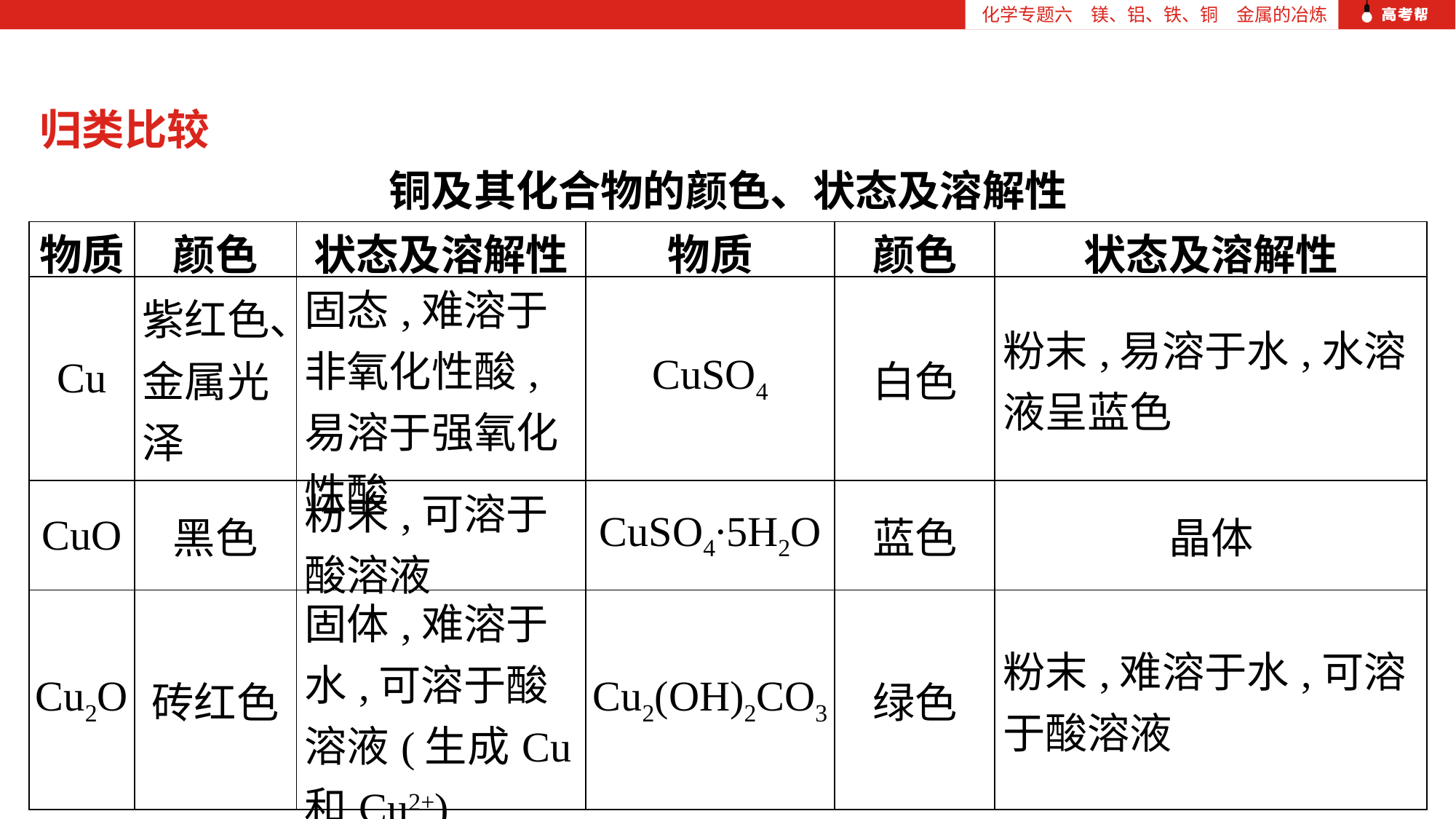

化学专题六　镁、铝、铁、铜　金属的冶炼

归类比较
铜及其化合物的颜色、状态及溶解性
| 物质 | 颜色 | 状态及溶解性 | 物质 | 颜色 | 状态及溶解性 |
| --- | --- | --- | --- | --- | --- |
| Cu | 紫红色、金属光泽 | 固态,难溶于非氧化性酸,易溶于强氧化性酸 | CuSO4 | 白色 | 粉末,易溶于水,水溶液呈蓝色 |
| CuO | 黑色 | 粉末,可溶于酸溶液 | CuSO4∙5H2O | 蓝色 | 晶体 |
| Cu2O | 砖红色 | 固体,难溶于水,可溶于酸溶液(生成Cu和Cu2+) | Cu2(OH)2CO3 | 绿色 | 粉末,难溶于水,可溶于酸溶液 |